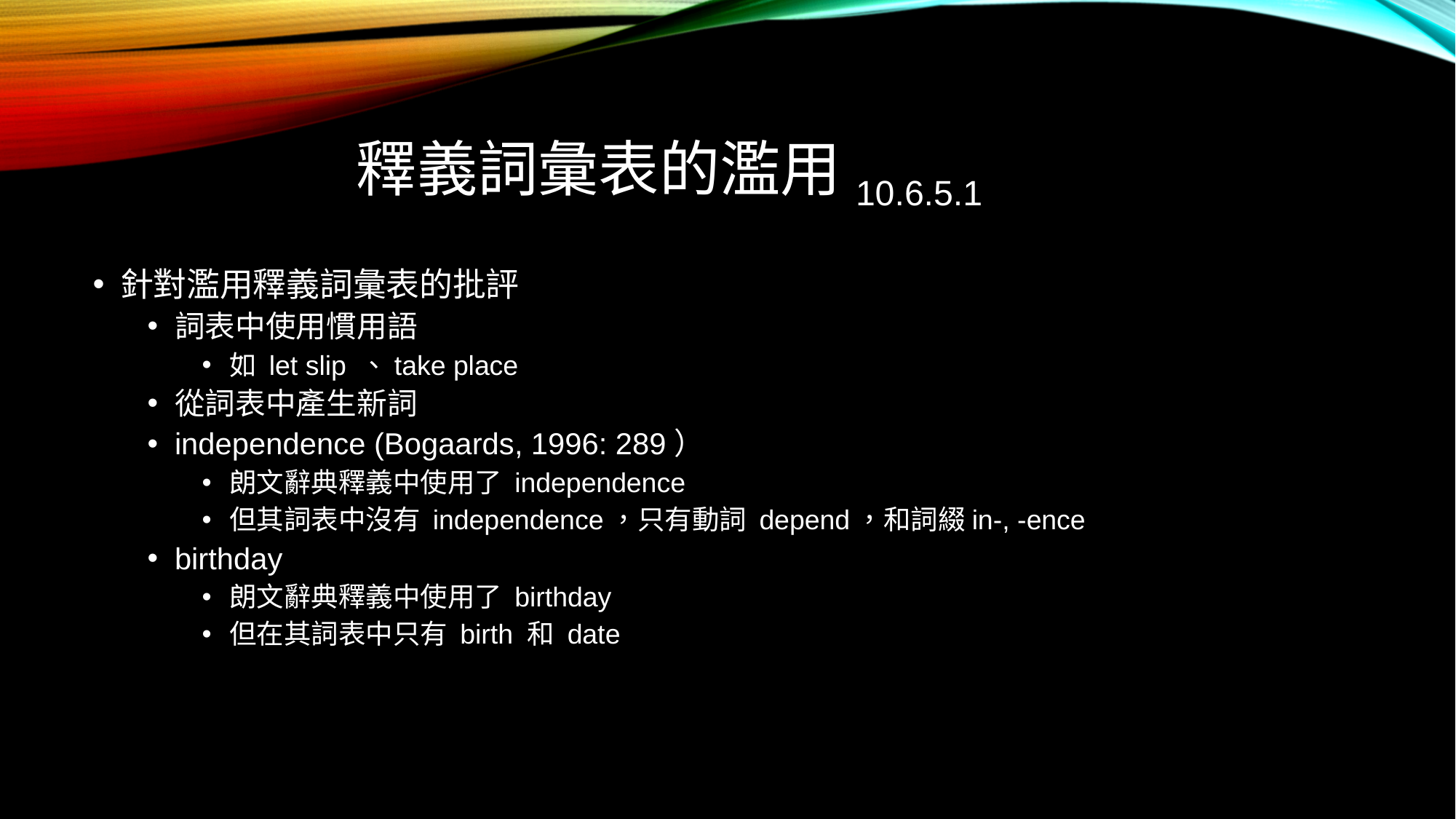

# 釋義詞彙表的濫用10.6.5.1
針對濫用釋義詞彙表的批評
詞表中使用慣用語
如 let slip 、take place
從詞表中產生新詞
independence (Bogaards, 1996: 289）
朗文辭典釋義中使用了 independence
但其詞表中沒有 independence，只有動詞 depend，和詞綴in-, -ence
birthday
朗文辭典釋義中使用了 birthday
但在其詞表中只有 birth 和 date